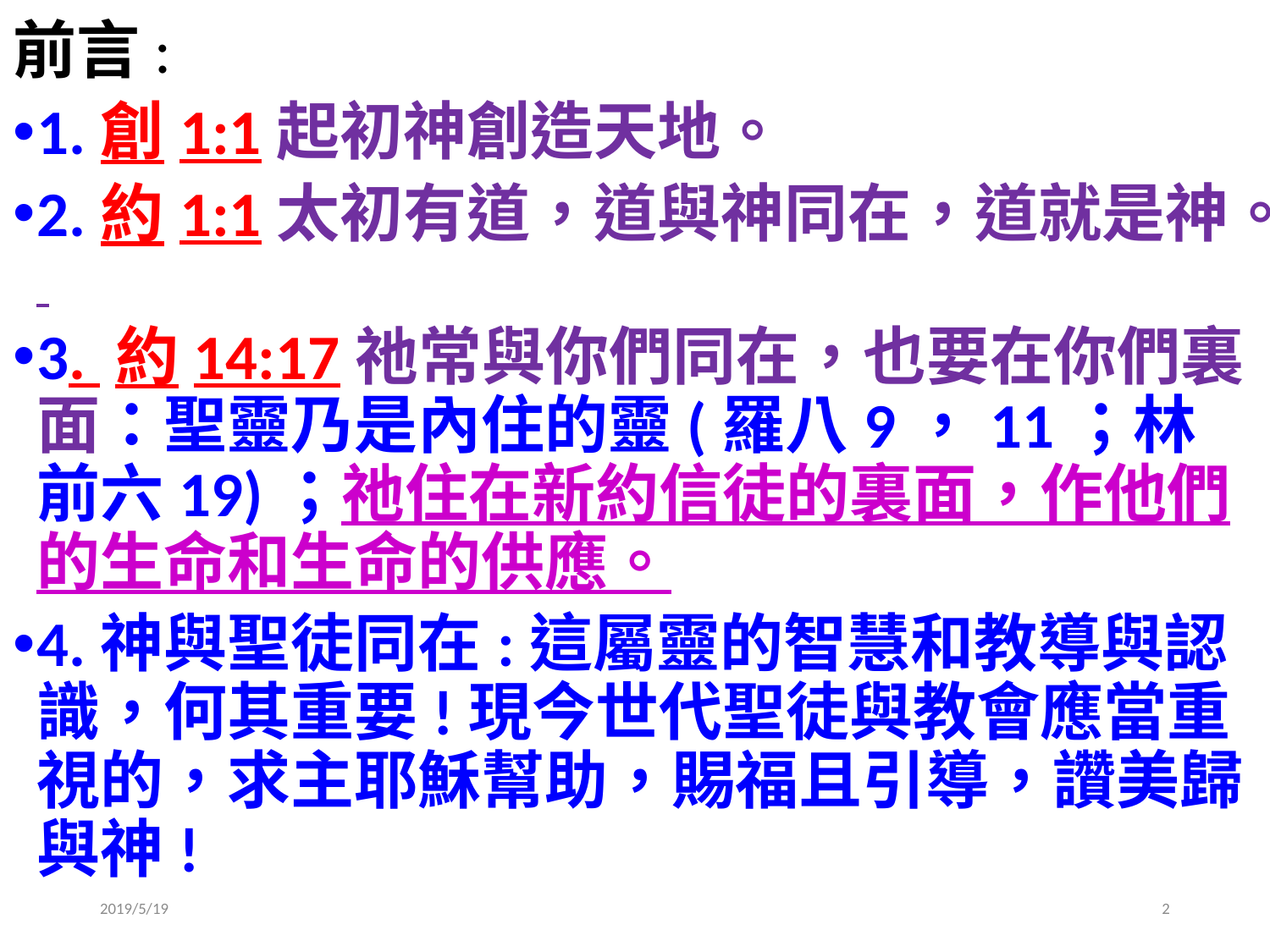

# 前言:
1.創1:1起初神創造天地。
2.約1:1太初有道，道與神同在，道就是神。
3. 約14:17祂常與你們同在，也要在你們裏面：聖靈乃是內住的靈(羅八9，11；林前六19)；祂住在新約信徒的裏面，作他們的生命和生命的供應。
4.神與聖徒同在:這屬靈的智慧和教導與認識，何其重要!現今世代聖徒與教會應當重視的，求主耶穌幫助，賜福且引導，讚美歸與神!

2019/5/19
2